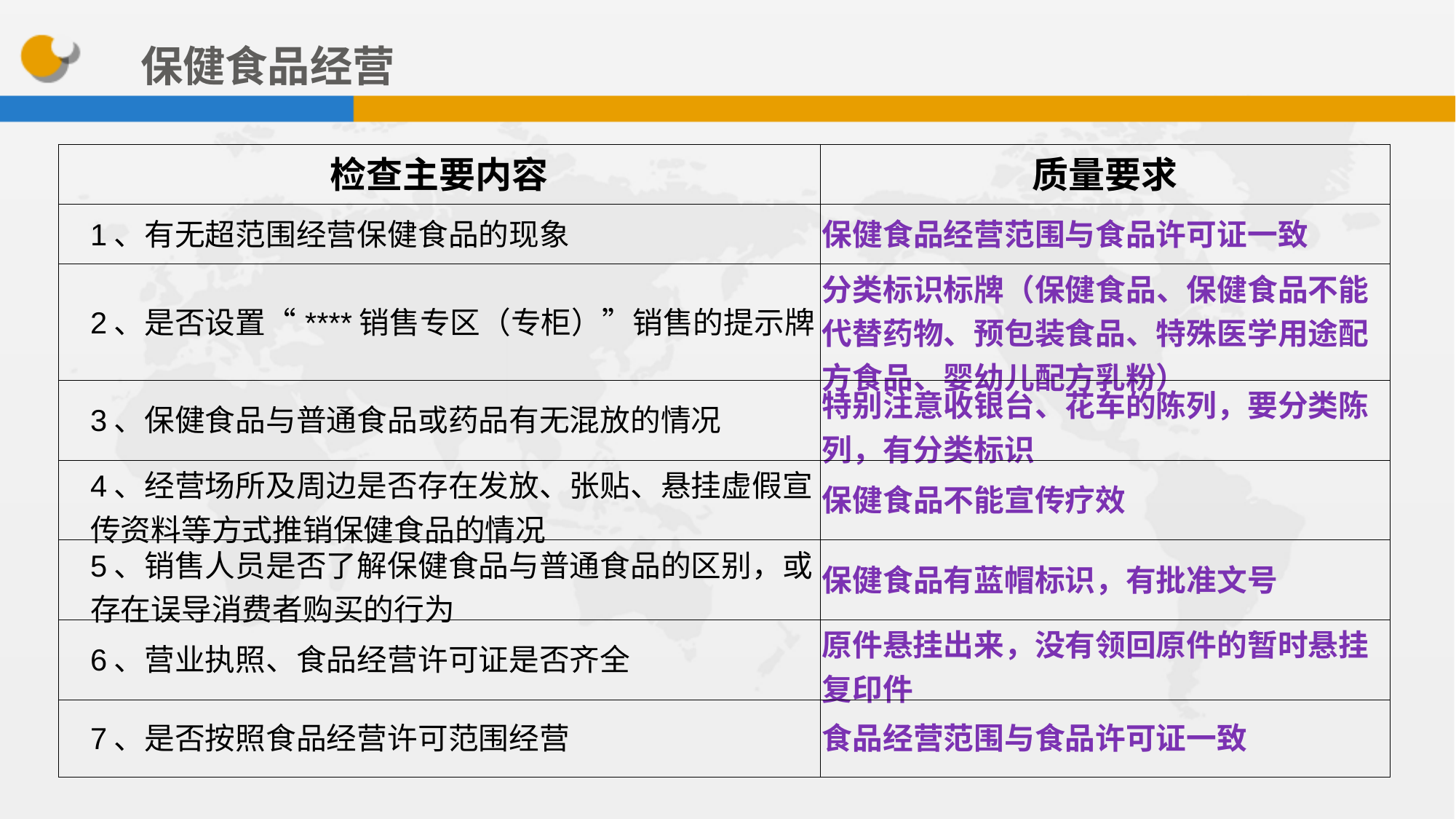

保健食品经营
| 检查主要内容 | 质量要求 |
| --- | --- |
| 1、有无超范围经营保健食品的现象 | 保健食品经营范围与食品许可证一致 |
| 2、是否设置“\*\*\*\*销售专区（专柜）”销售的提示牌 | 分类标识标牌（保健食品、保健食品不能代替药物、预包装食品、特殊医学用途配方食品、婴幼儿配方乳粉） |
| 3、保健食品与普通食品或药品有无混放的情况 | 特别注意收银台、花车的陈列，要分类陈列，有分类标识 |
| 4、经营场所及周边是否存在发放、张贴、悬挂虚假宣传资料等方式推销保健食品的情况 | 保健食品不能宣传疗效 |
| 5、销售人员是否了解保健食品与普通食品的区别，或存在误导消费者购买的行为 | 保健食品有蓝帽标识，有批准文号 |
| 6、营业执照、食品经营许可证是否齐全 | 原件悬挂出来，没有领回原件的暂时悬挂复印件 |
| 7、是否按照食品经营许可范围经营 | 食品经营范围与食品许可证一致 |
34%